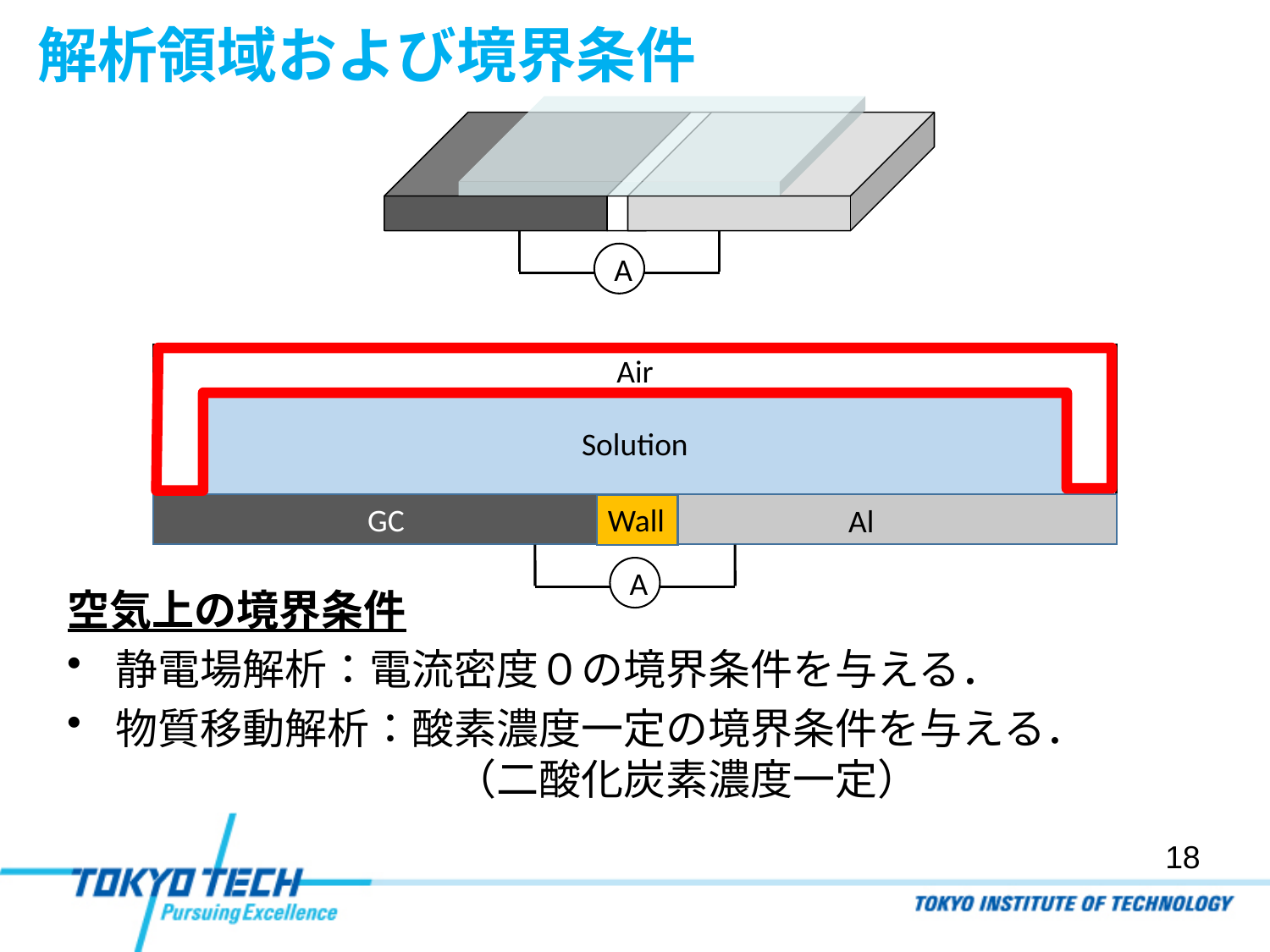

# 解析領域および境界条件

A

Air

Solution

Al

Wall
GC

A
空気上の境界条件
静電場解析：電流密度０の境界条件を与える．
物質移動解析：酸素濃度一定の境界条件を与える．
		　　（二酸化炭素濃度一定）